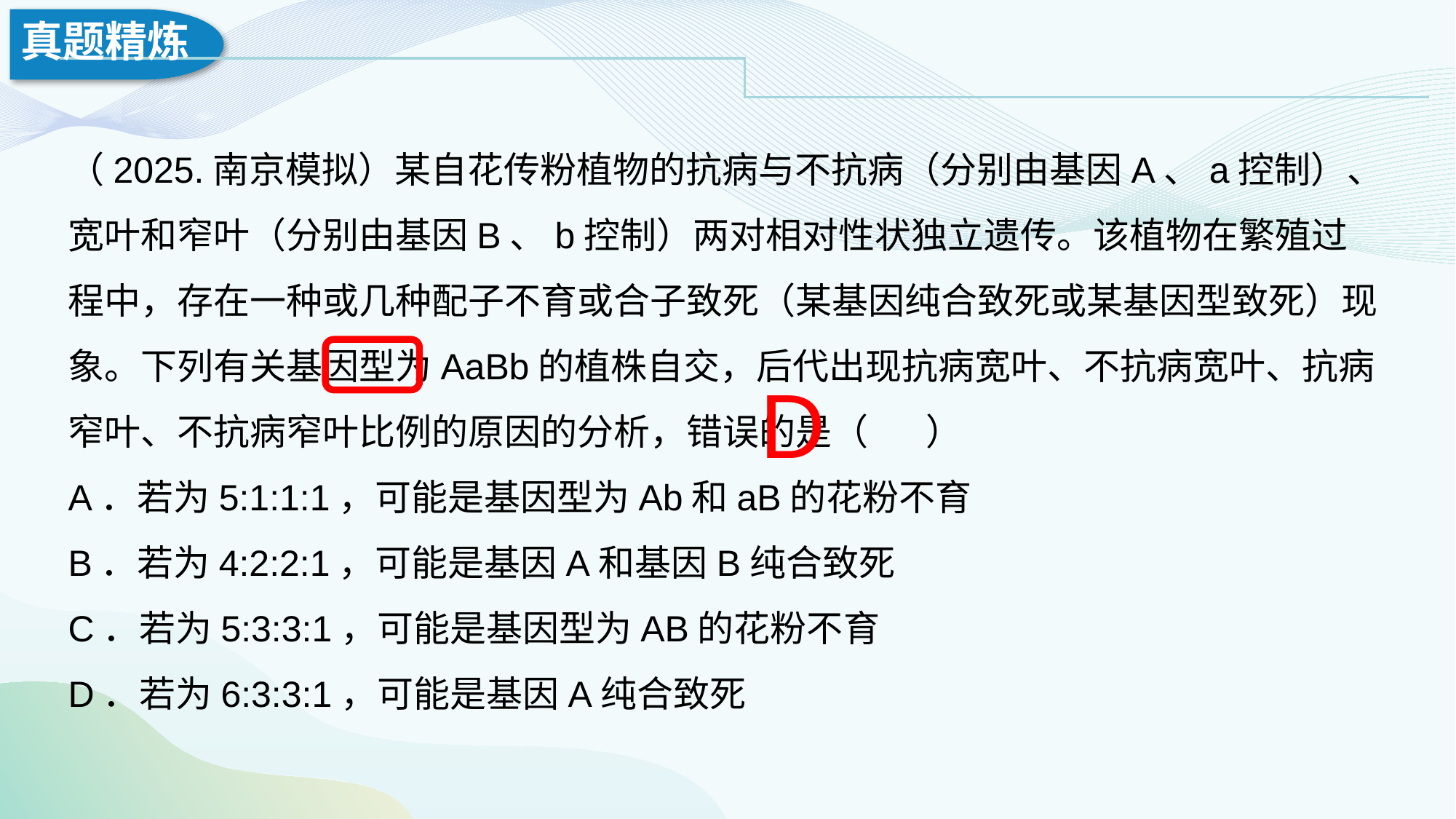

（2025.南京模拟）某自花传粉植物的抗病与不抗病（分别由基因A、a控制）、宽叶和窄叶（分别由基因B、b控制）两对相对性状独立遗传。该植物在繁殖过程中，存在一种或几种配子不育或合子致死（某基因纯合致死或某基因型致死）现象。下列有关基因型为AaBb的植株自交，后代出现抗病宽叶、不抗病宽叶、抗病窄叶、不抗病窄叶比例的原因的分析，错误的是（       ）
A．若为5:1:1:1，可能是基因型为Ab和aB的花粉不育
B．若为4:2:2:1，可能是基因A和基因B纯合致死
C．若为5:3:3:1，可能是基因型为AB的花粉不育
D．若为6:3:3:1，可能是基因A纯合致死

D